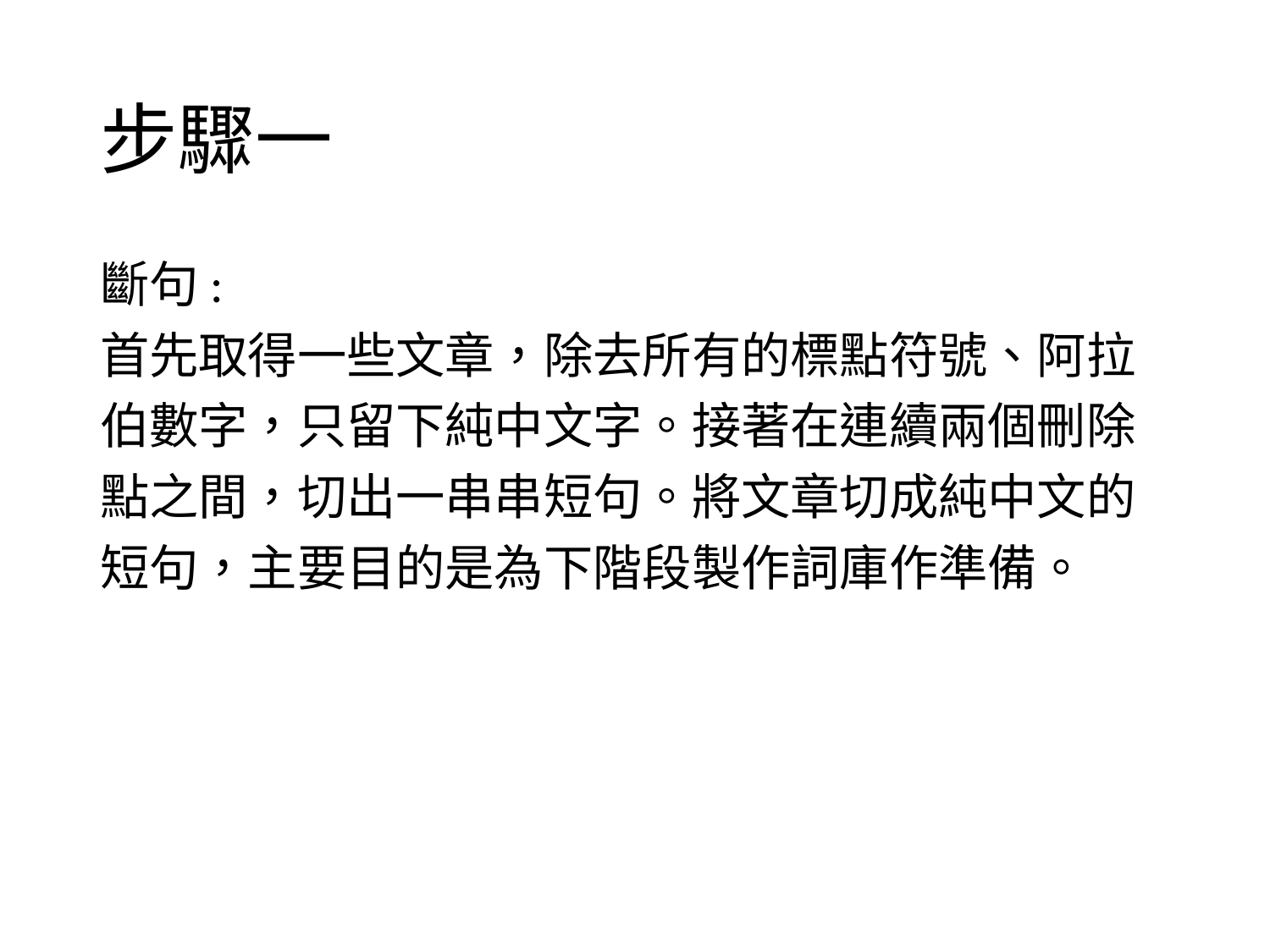

# 步驟一
斷句:
首先取得一些文章，除去所有的標點符號、阿拉
伯數字，只留下純中文字。接著在連續兩個刪除
點之間，切出一串串短句。將文章切成純中文的
短句，主要目的是為下階段製作詞庫作準備。